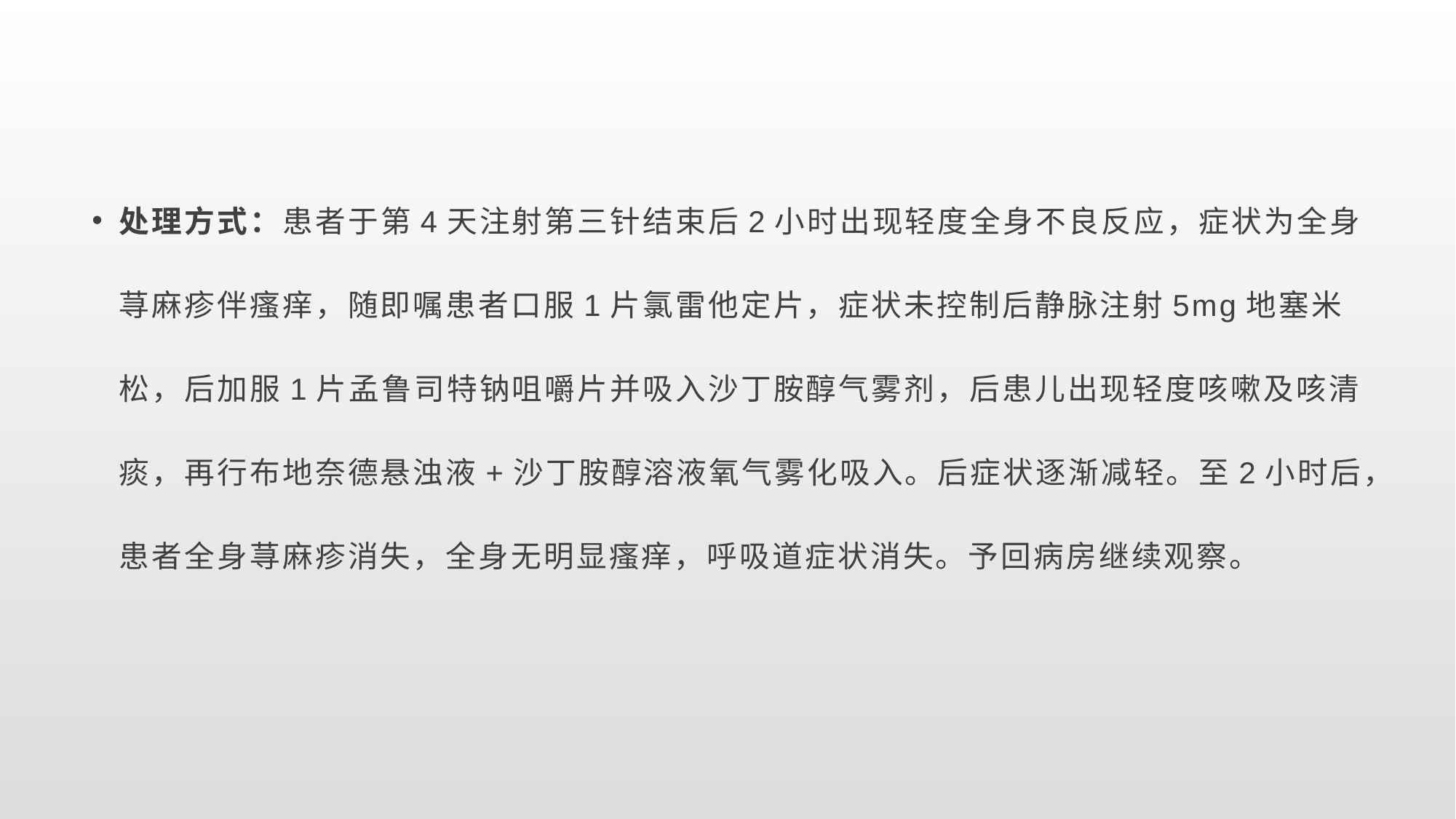

处理方式：患者于第4天注射第三针结束后2小时出现轻度全身不良反应，症状为全身荨麻疹伴瘙痒，随即嘱患者口服1片氯雷他定片，症状未控制后静脉注射5mg地塞米松，后加服1片孟鲁司特钠咀嚼片并吸入沙丁胺醇气雾剂，后患儿出现轻度咳嗽及咳清痰，再行布地奈德悬浊液+沙丁胺醇溶液氧气雾化吸入。后症状逐渐减轻。至2小时后，患者全身荨麻疹消失，全身无明显瘙痒，呼吸道症状消失。予回病房继续观察。